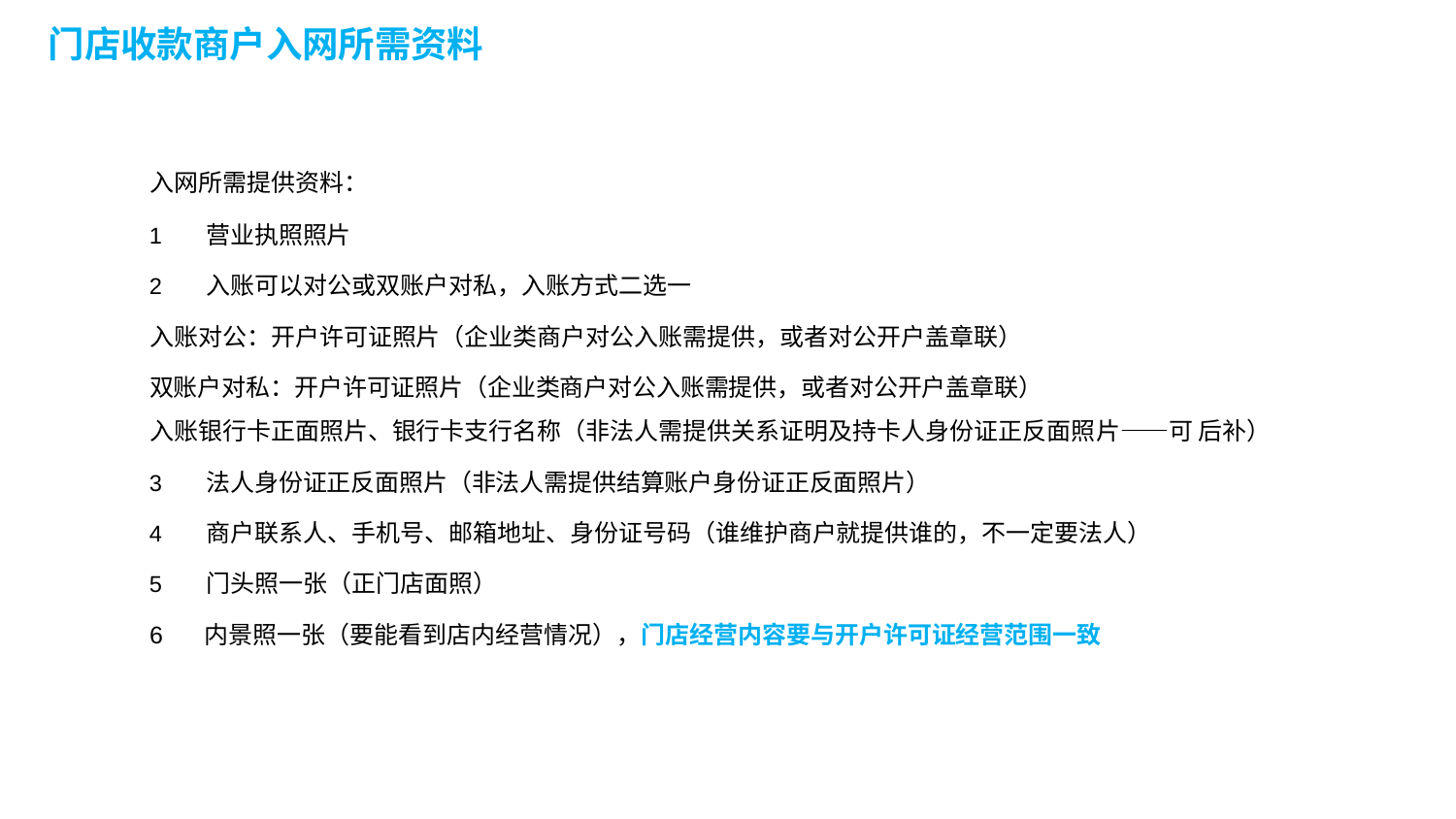

# 门店收款商户入网所需资料
入网所需提供资料：
营业执照照片
入账可以对公或双账户对私，入账方式二选一
入账对公：开户许可证照片（企业类商户对公入账需提供，或者对公开户盖章联）
双账户对私：开户许可证照片（企业类商户对公入账需提供，或者对公开户盖章联）
入账银行卡正面照片、银行卡支行名称（非法人需提供关系证明及持卡人身份证正反面照片——可 后补）
法人身份证正反面照片（非法人需提供结算账户身份证正反面照片）
商户联系人、手机号、邮箱地址、身份证号码（谁维护商户就提供谁的，不一定要法人）
门头照一张（正门店面照）
6	内景照一张（要能看到店内经营情况），门店经营内容要与开户许可证经营范围一致